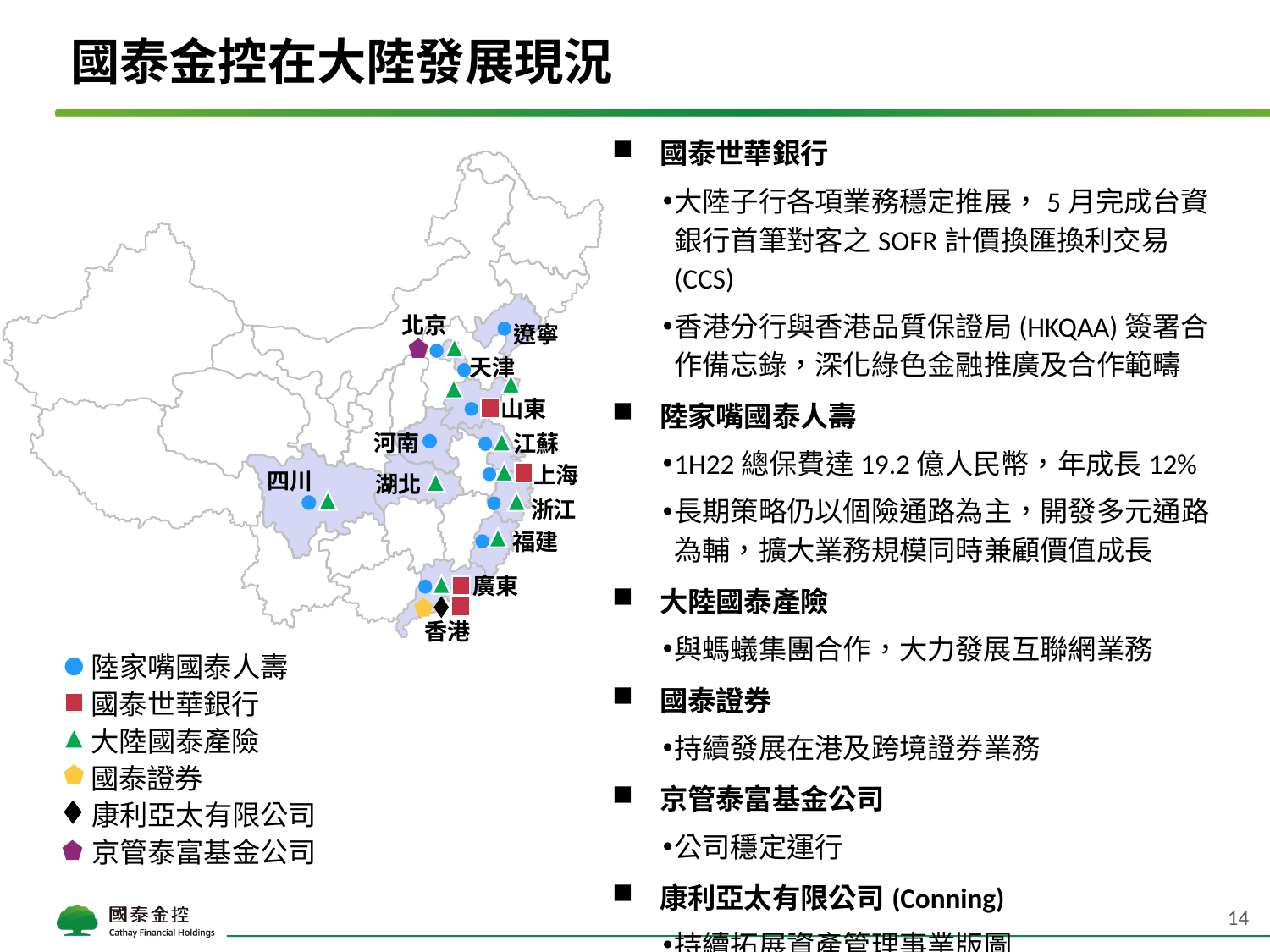

國泰金控在大陸發展現況
國泰世華銀行
大陸子行各項業務穩定推展，5月完成台資銀行首筆對客之SOFR計價換匯換利交易(CCS)
香港分行與香港品質保證局(HKQAA)簽署合作備忘錄，深化綠色金融推廣及合作範疇
陸家嘴國泰人壽
1H22總保費達19.2億人民幣，年成長12%
長期策略仍以個險通路為主，開發多元通路為輔，擴大業務規模同時兼顧價值成長
大陸國泰產險
與螞蟻集團合作，大力發展互聯網業務
國泰證券
持續發展在港及跨境證券業務
京管泰富基金公司
公司穩定運行
康利亞太有限公司(Conning)
持續拓展資產管理事業版圖

北京
遼寧

天津

山東

江蘇

上海
四川

湖北

浙江

福建

廣東

香港

河南

陸家嘴國泰人壽

國泰世華銀行

大陸國泰產險

國泰證券

康利亞太有限公司

京管泰富基金公司

14